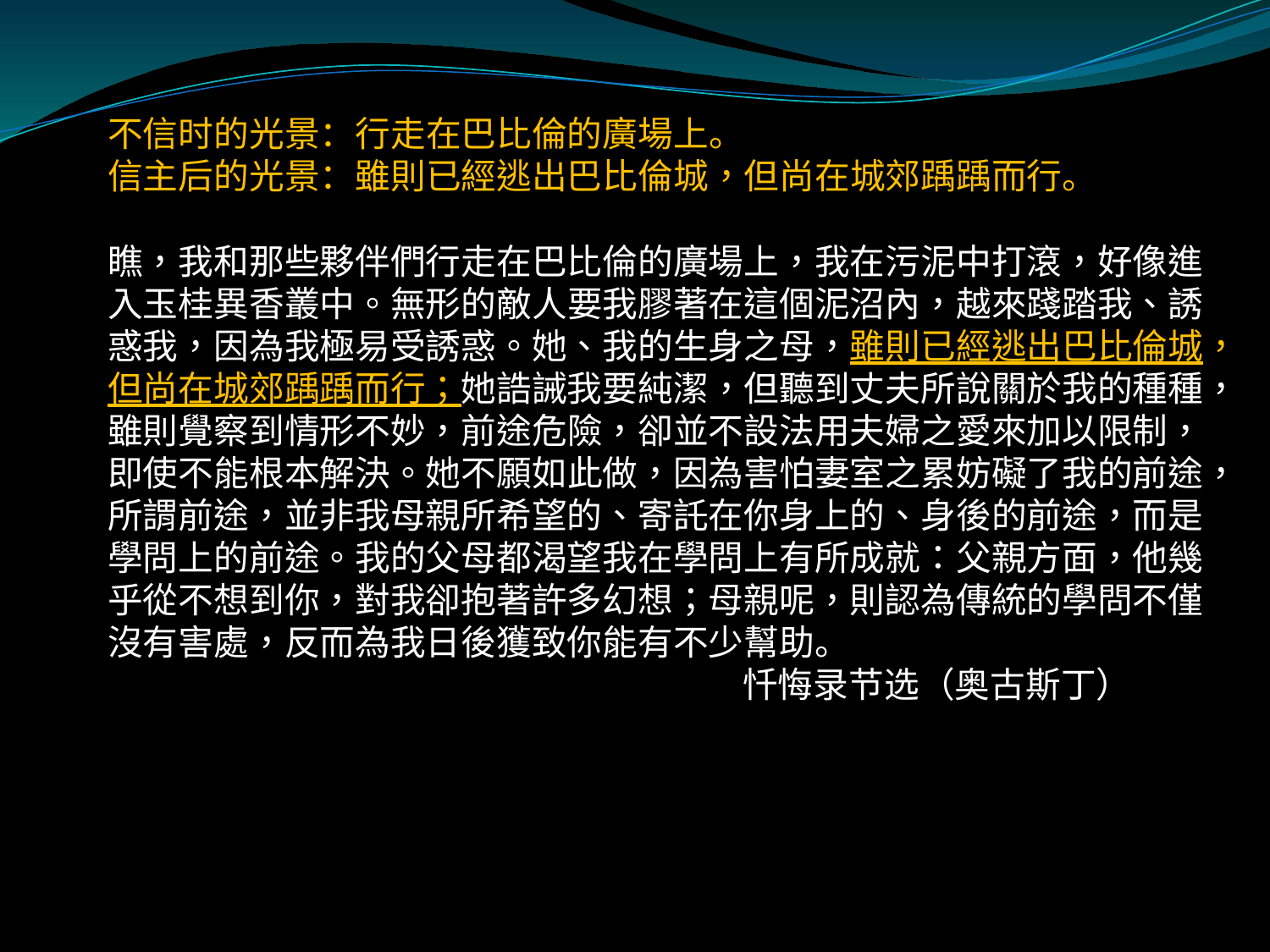

不信时的光景：行走在巴比倫的廣場上。
信主后的光景：雖則已經逃出巴比倫城，但尚在城郊踽踽而行。

瞧，我和那些夥伴們行走在巴比倫的廣場上，我在污泥中打滾，好像進入玉桂異香叢中。無形的敵人要我膠著在這個泥沼內，越來踐踏我、誘惑我，因為我極易受誘惑。她、我的生身之母，雖則已經逃出巴比倫城，但尚在城郊踽踽而行；她誥誡我要純潔，但聽到丈夫所說關於我的種種，雖則覺察到情形不妙，前途危險，卻並不設法用夫婦之愛來加以限制，
即使不能根本解決。她不願如此做，因為害怕妻室之累妨礙了我的前途，所謂前途，並非我母親所希望的、寄託在你身上的、身後的前途，而是學問上的前途。我的父母都渴望我在學問上有所成就：父親方面，他幾乎從不想到你，對我卻抱著許多幻想；母親呢，則認為傳統的學問不僅沒有害處，反而為我日後獲致你能有不少幫助。
					忏悔录节选（奥古斯丁）